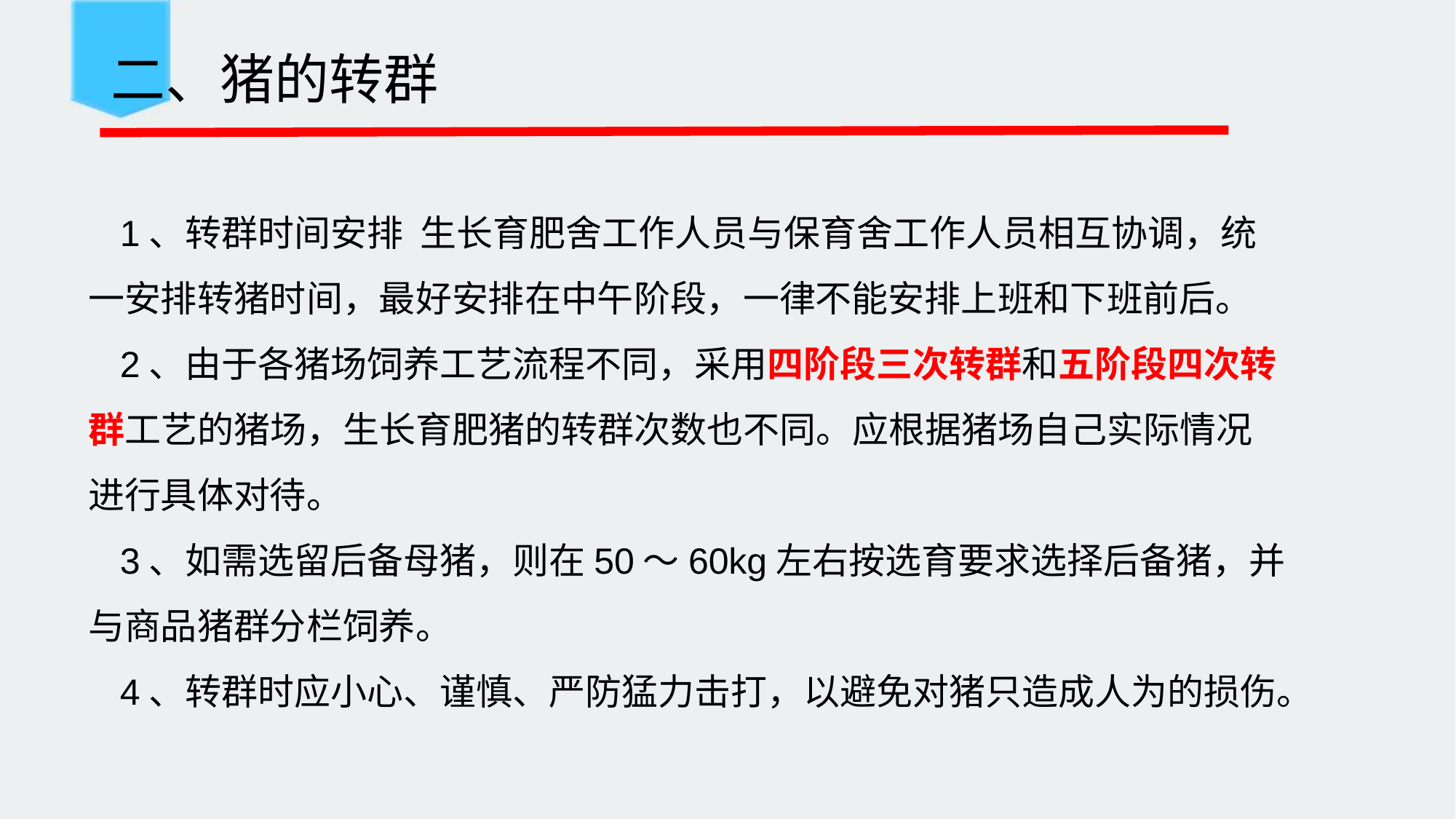

二、猪的转群
1、转群时间安排  生长育肥舍工作人员与保育舍工作人员相互协调，统一安排转猪时间，最好安排在中午阶段，一律不能安排上班和下班前后。
2、由于各猪场饲养工艺流程不同，采用四阶段三次转群和五阶段四次转群工艺的猪场，生长育肥猪的转群次数也不同。应根据猪场自己实际情况进行具体对待。
3、如需选留后备母猪，则在50～60kg左右按选育要求选择后备猪，并与商品猪群分栏饲养。
4、转群时应小心、谨慎、严防猛力击打，以避免对猪只造成人为的损伤。